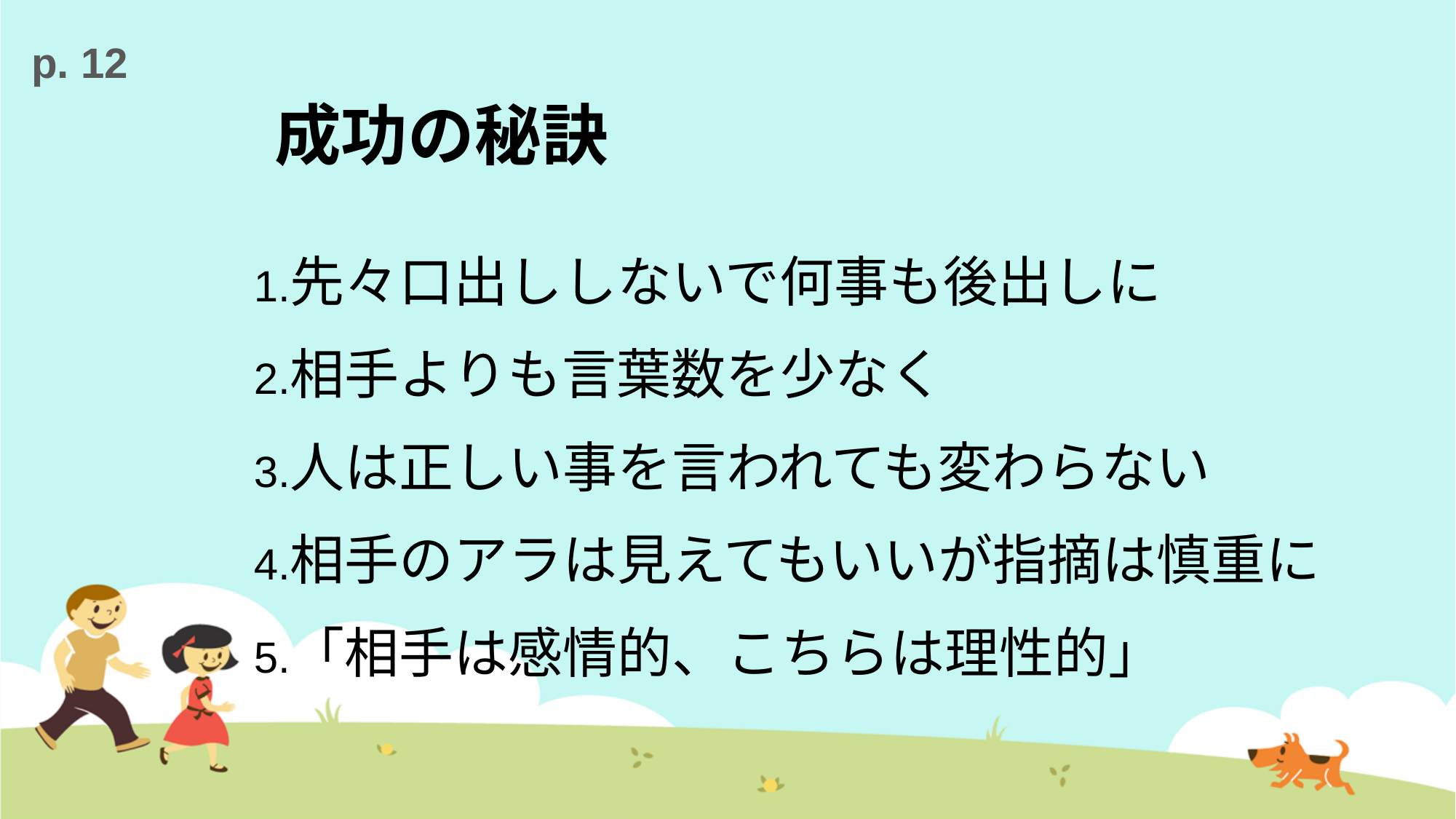

p. 12
# 成功の秘訣
先々口出ししないで何事も後出しに
相手よりも言葉数を少なく
人は正しい事を言われても変わらない
相手のアラは見えてもいいが指摘は慎重に
「相手は感情的、こちらは理性的」